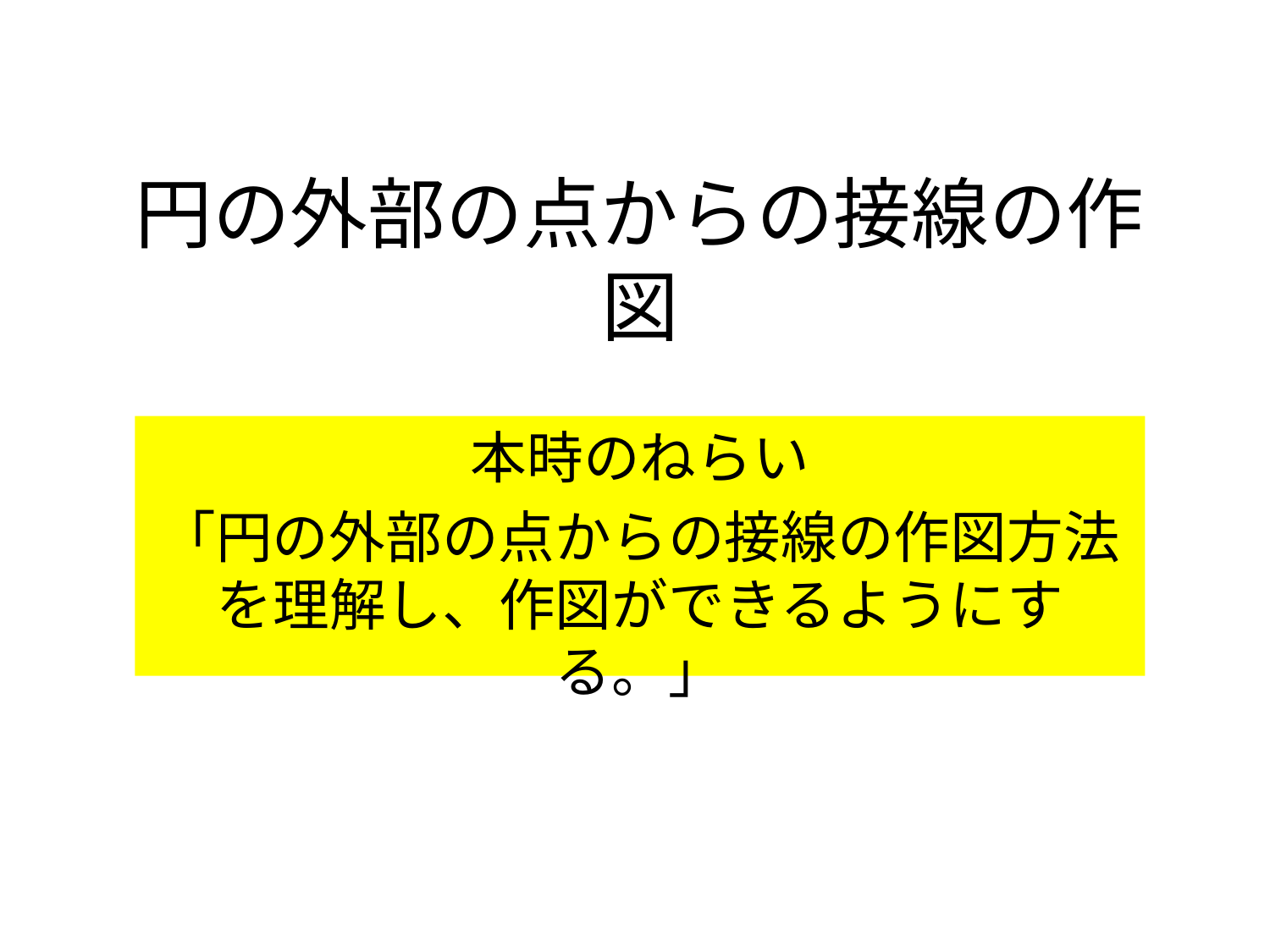

# 円の外部の点からの接線の作図
本時のねらい
「円の外部の点からの接線の作図方法を理解し、作図ができるようにする。」